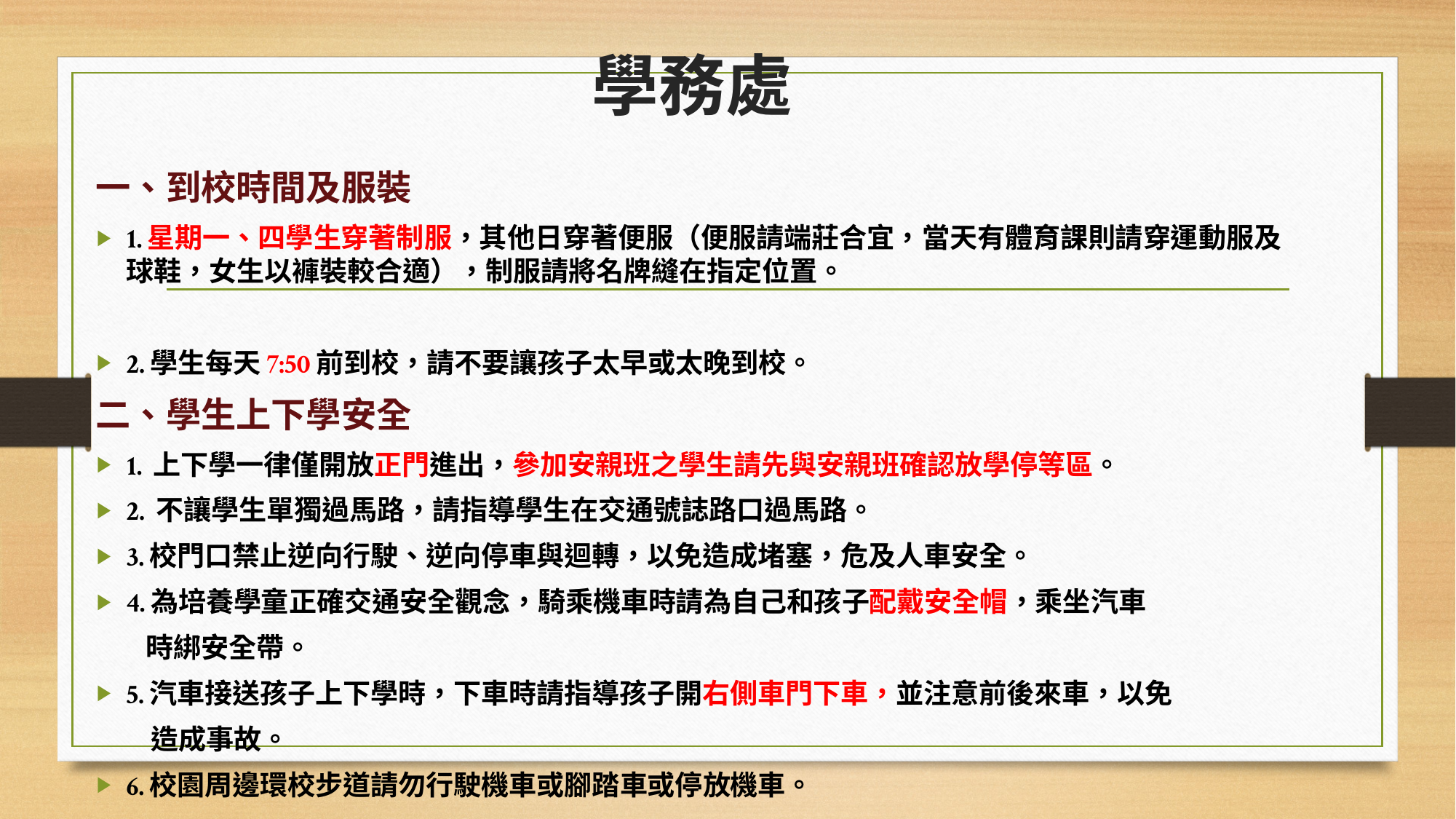

# 學務處
一、到校時間及服裝
1.星期一、四學生穿著制服，其他日穿著便服（便服請端莊合宜，當天有體育課則請穿運動服及球鞋，女生以褲裝較合適），制服請將名牌縫在指定位置。

2.學生每天7:50前到校，請不要讓孩子太早或太晚到校。
二、學生上下學安全
1. 上下學一律僅開放正門進出，參加安親班之學生請先與安親班確認放學停等區。
2. 不讓學生單獨過馬路，請指導學生在交通號誌路口過馬路。
3.校門口禁止逆向行駛、逆向停車與迴轉，以免造成堵塞，危及人車安全。
4.為培養學童正確交通安全觀念，騎乘機車時請為自己和孩子配戴安全帽，乘坐汽車
       時綁安全帶。
5.汽車接送孩子上下學時，下車時請指導孩子開右側車門下車，並注意前後來車，以免
　　造成事故。
6.校園周邊環校步道請勿行駛機車或腳踏車或停放機車。